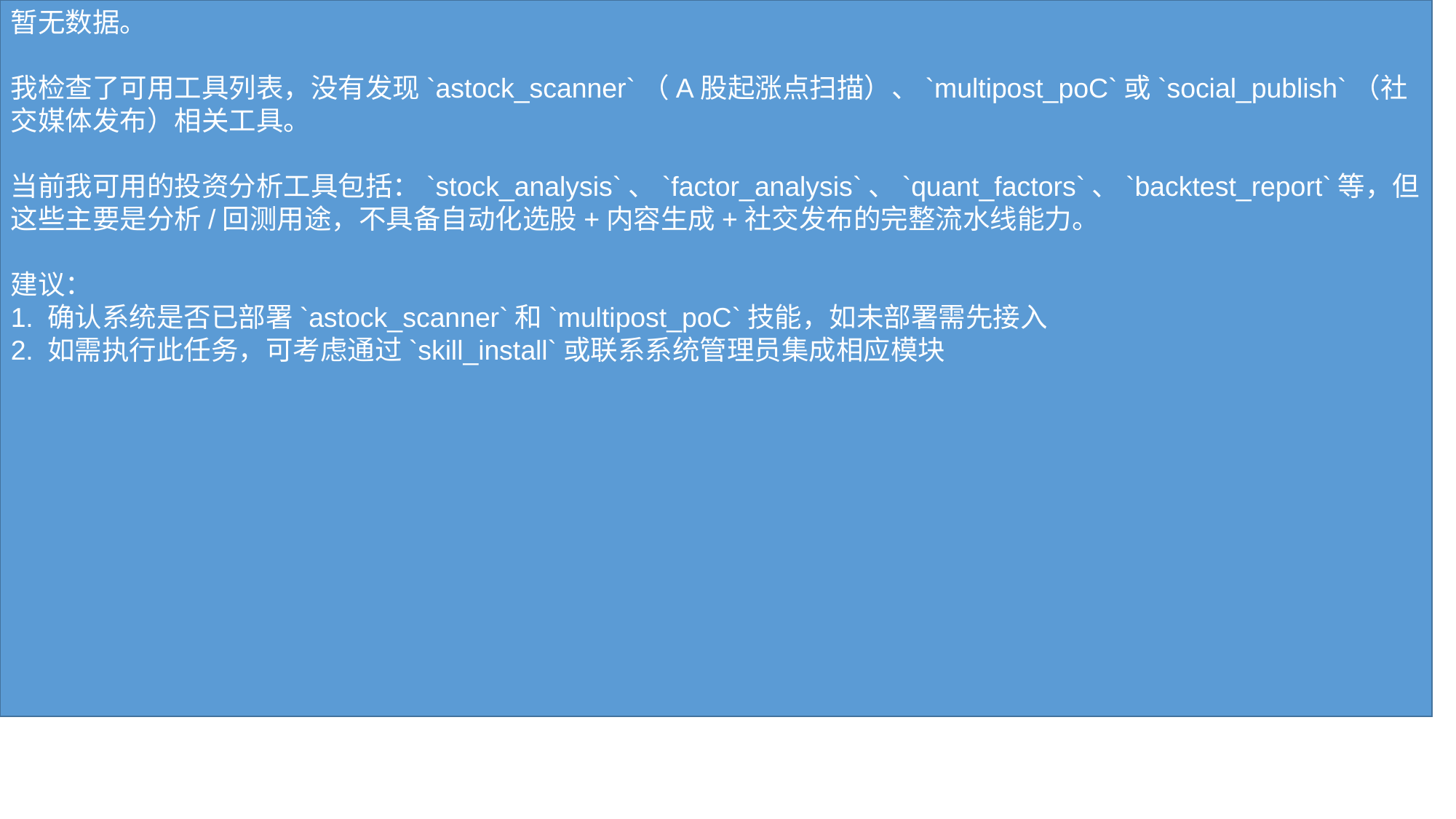

暂无数据。
我检查了可用工具列表，没有发现`astock_scanner`（A股起涨点扫描）、`multipost_poC`或`social_publish`（社交媒体发布）相关工具。
当前我可用的投资分析工具包括：`stock_analysis`、`factor_analysis`、`quant_factors`、`backtest_report`等，但这些主要是分析/回测用途，不具备自动化选股+内容生成+社交发布的完整流水线能力。
建议：
1. 确认系统是否已部署`astock_scanner`和`multipost_poC`技能，如未部署需先接入
2. 如需执行此任务，可考虑通过`skill_install`或联系系统管理员集成相应模块
#